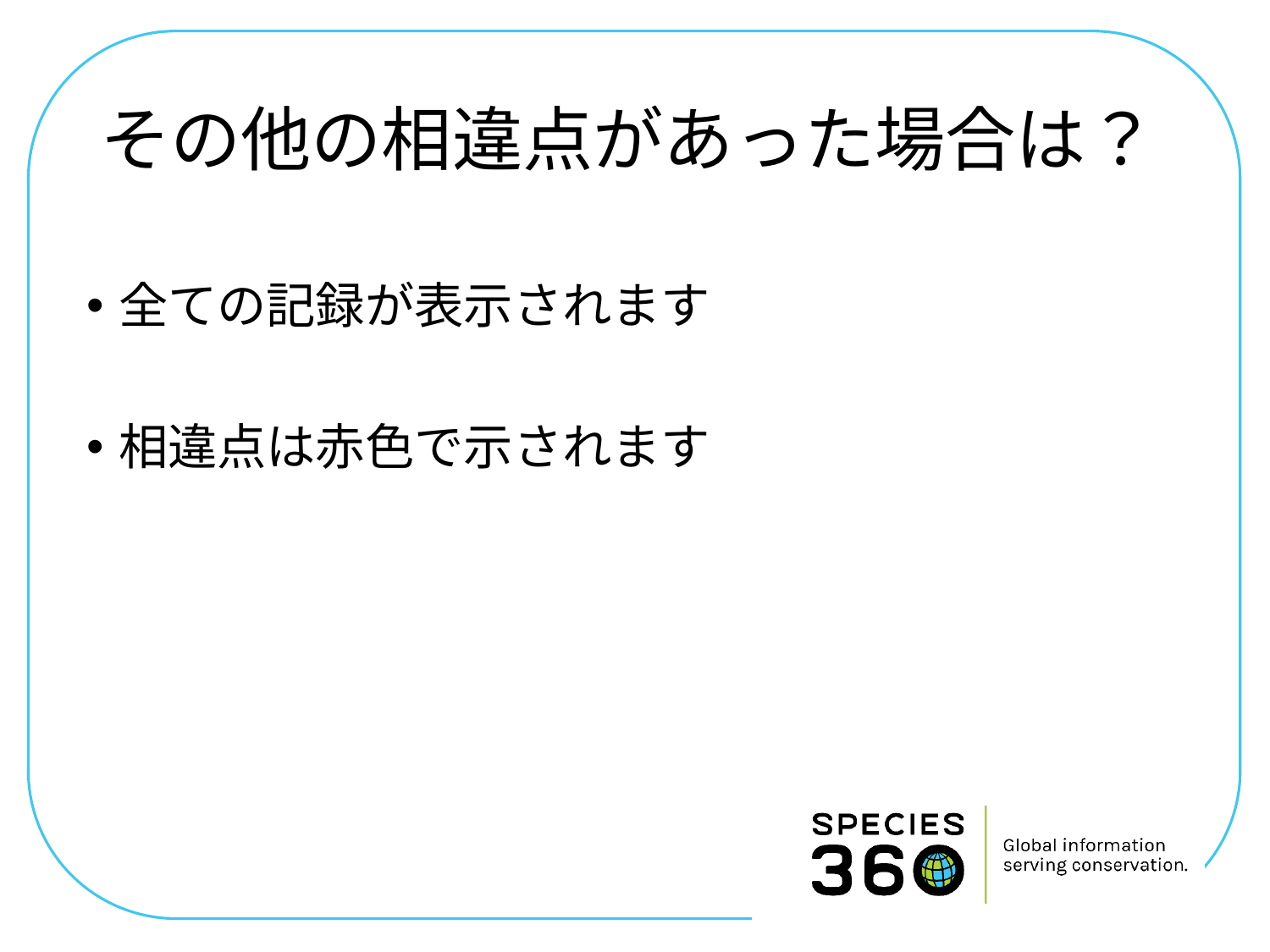

# その他の相違点があった場合は？

全ての記録が表示されます

相違点は赤色で示されます